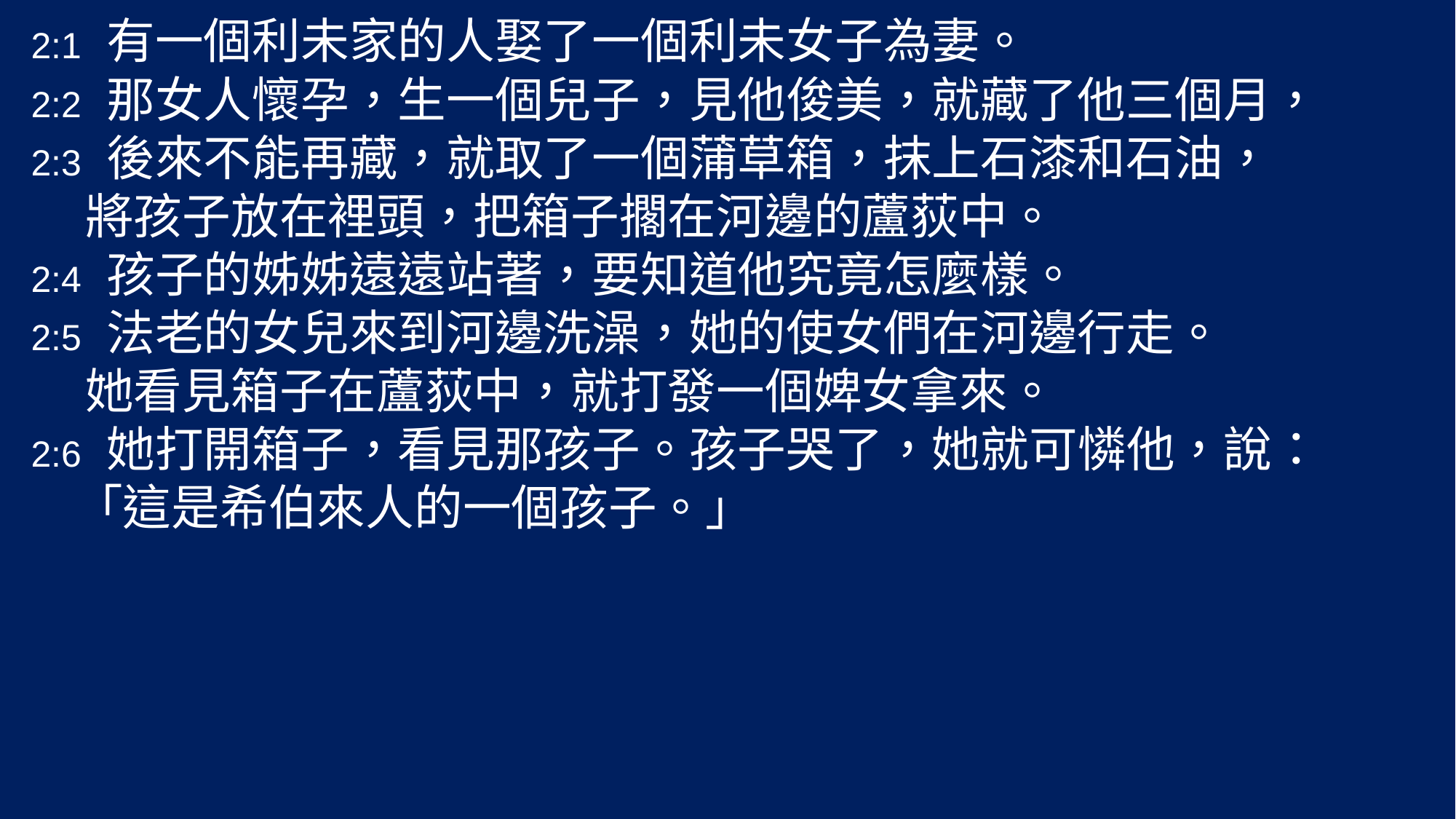

# 2:1 有一個利未家的人娶了一個利未女子為妻。 2:2 那女人懷孕，生一個兒子，見他俊美，就藏了他三個月， 2:3 後來不能再藏，就取了一個蒲草箱，抹上石漆和石油， 將孩子放在裡頭，把箱子擱在河邊的蘆荻中。 2:4 孩子的姊姊遠遠站著，要知道他究竟怎麼樣。 2:5 法老的女兒來到河邊洗澡，她的使女們在河邊行走。 她看見箱子在蘆荻中，就打發一個婢女拿來。 2:6 她打開箱子，看見那孩子。孩子哭了，她就可憐他，說： 「這是希伯來人的一個孩子。」